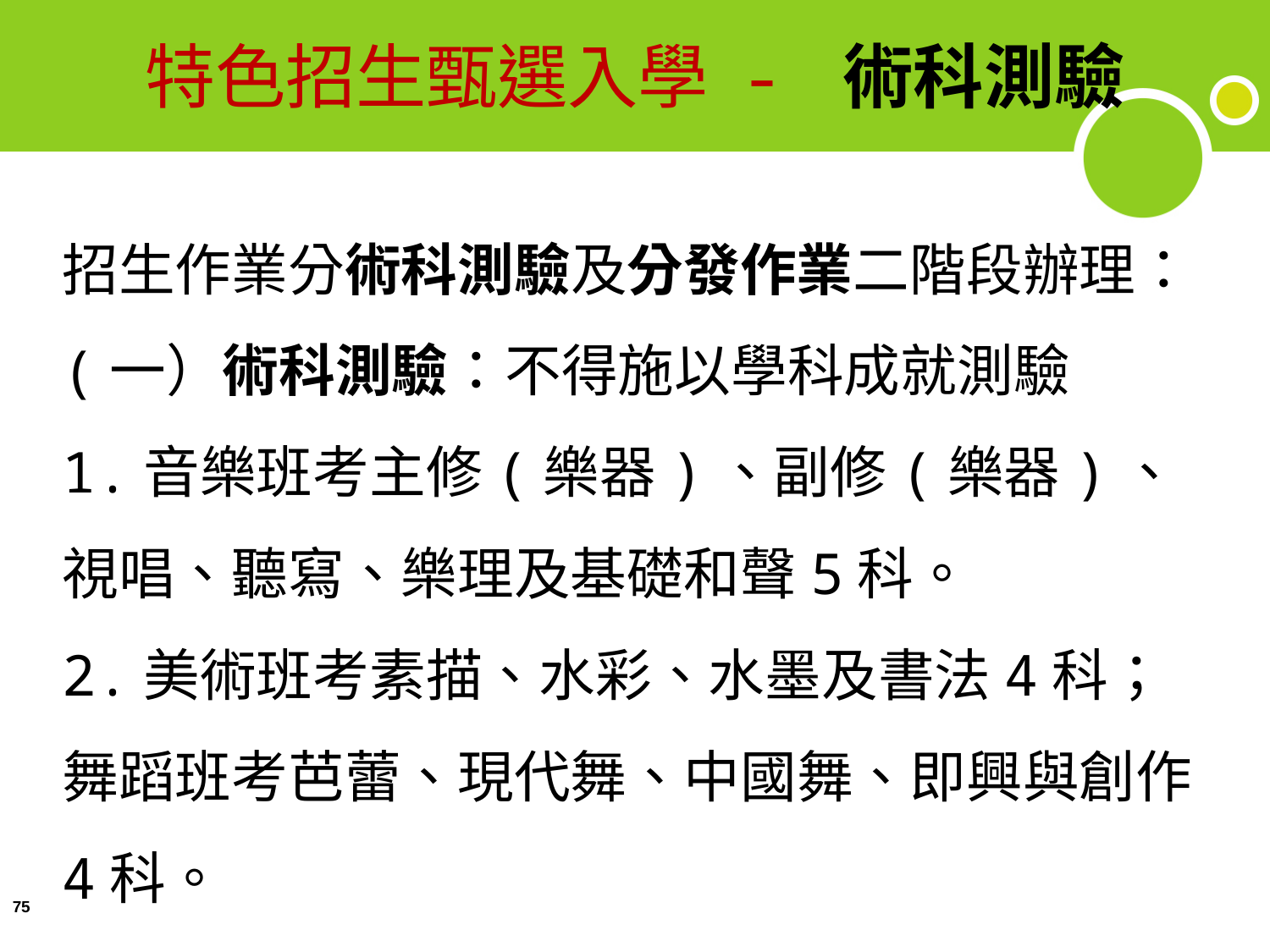

特色招生甄選入學 - 術科測驗
招生作業分術科測驗及分發作業二階段辦理：(一）術科測驗：不得施以學科成就測驗
1.音樂班考主修(樂器)、副修(樂器)、 視唱、聽寫、樂理及基礎和聲5科。
2.美術班考素描、水彩、水墨及書法4科；舞蹈班考芭蕾、現代舞、中國舞、即興與創作4科。
75